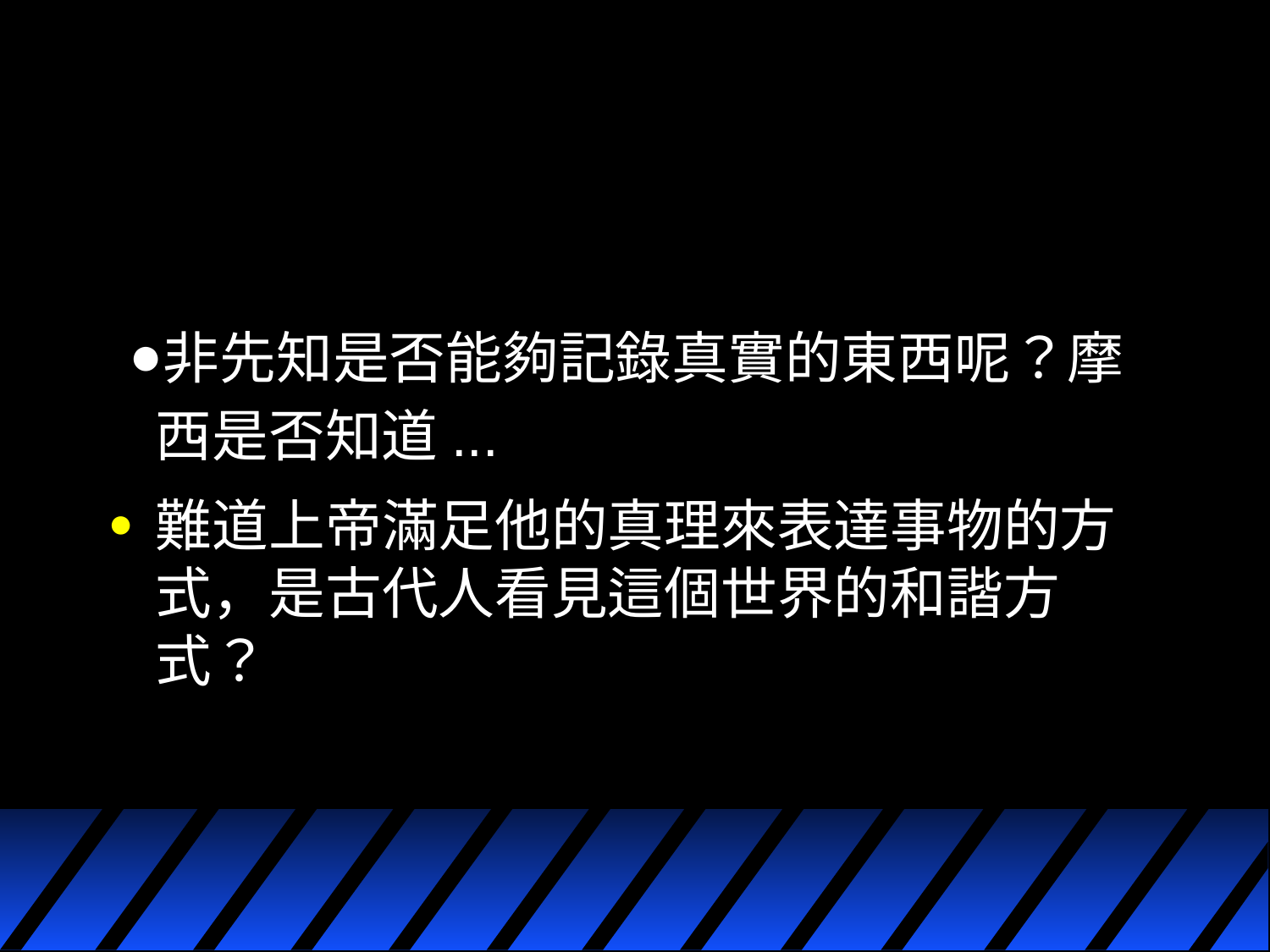

非先知是否能夠記錄真實的東西呢？摩西是否知道...
難道上帝滿足他的真理來表達事物的方式，是古代人看見這個世界的和諧方式？